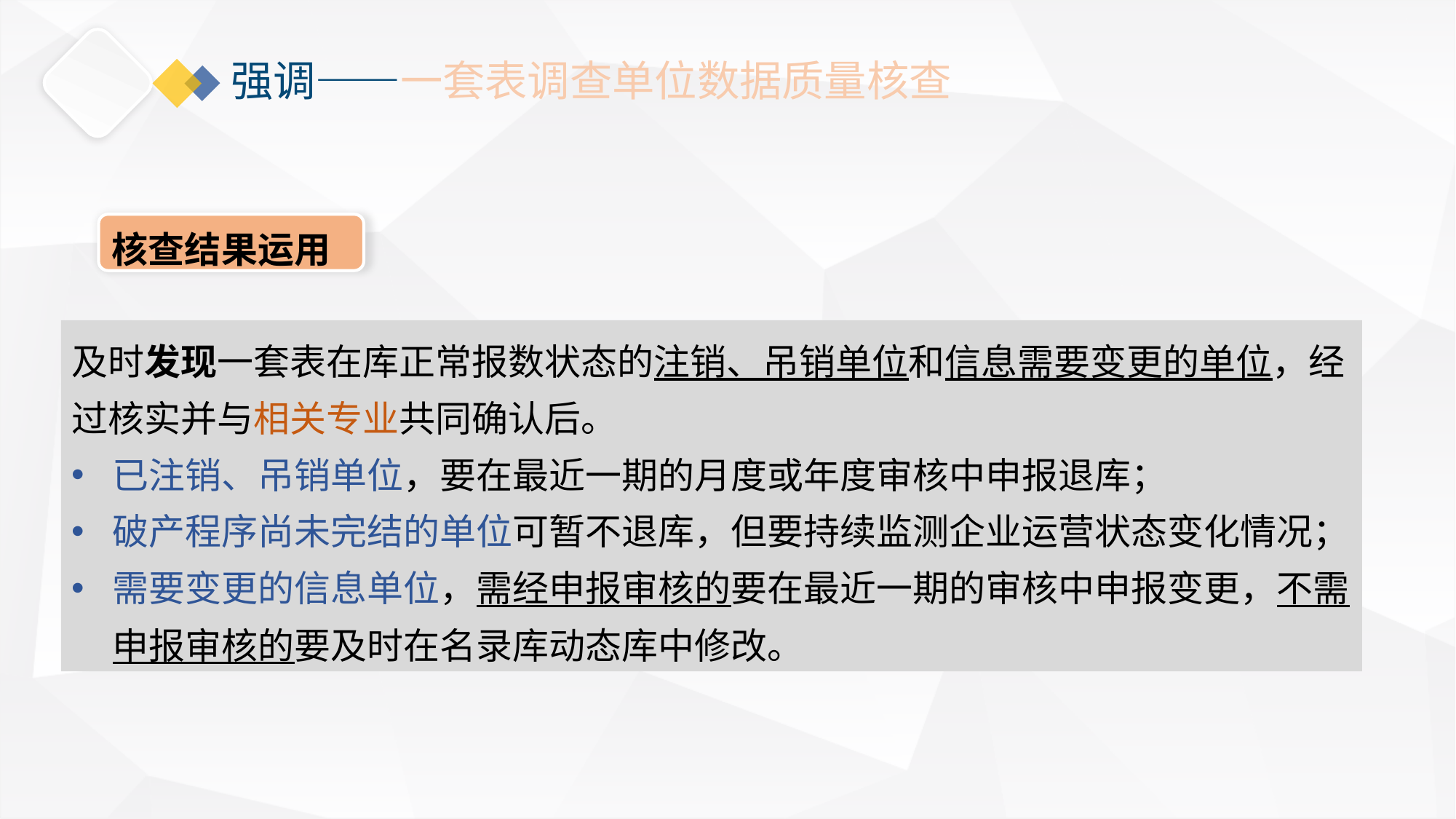

强调——一套表调查单位数据质量核查

核查结果运用
及时发现一套表在库正常报数状态的注销、吊销单位和信息需要变更的单位，经过核实并与相关专业共同确认后。
已注销、吊销单位，要在最近一期的月度或年度审核中申报退库；
破产程序尚未完结的单位可暂不退库，但要持续监测企业运营状态变化情况；
需要变更的信息单位，需经申报审核的要在最近一期的审核中申报变更，不需申报审核的要及时在名录库动态库中修改。
69